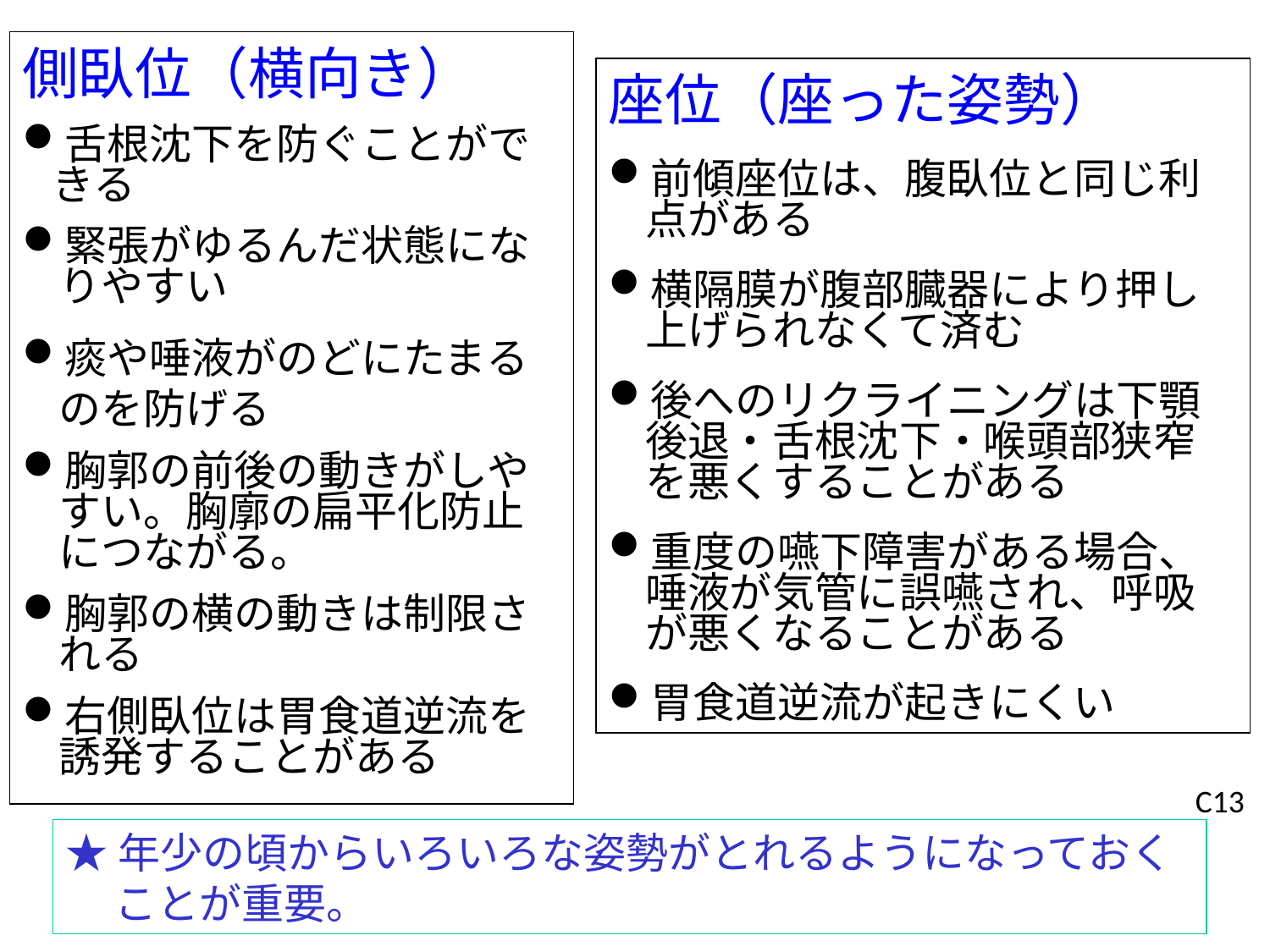

側臥位（横向き）
舌根沈下を防ぐことができる
緊張がゆるんだ状態になりやすい
痰や唾液がのどにたまるのを防げる
胸郭の前後の動きがしやすい。胸廓の扁平化防止につながる。
胸郭の横の動きは制限される
右側臥位は胃食道逆流を誘発することがある
座位（座った姿勢）
前傾座位は、腹臥位と同じ利点がある
横隔膜が腹部臓器により押し上げられなくて済む
後へのリクライニングは下顎後退・舌根沈下・喉頭部狭窄を悪くすることがある
重度の嚥下障害がある場合、唾液が気管に誤嚥され、呼吸が悪くなることがある
胃食道逆流が起きにくい
C13
★年少の頃からいろいろな姿勢がとれるようになっておくことが重要。